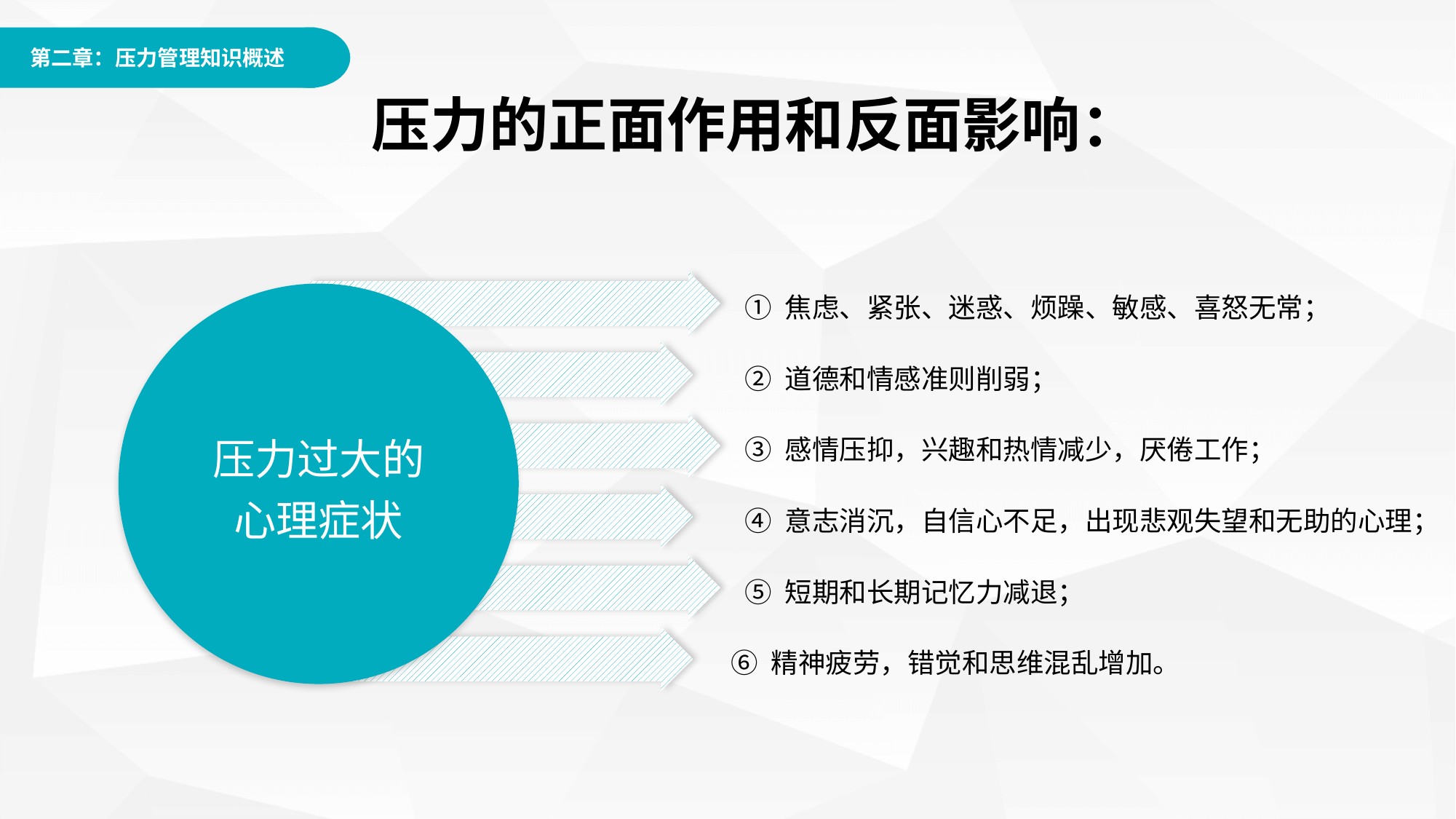

压力的正面作用和反面影响：

压力过大的
心理症状
① 焦虑、紧张、迷惑、烦躁、敏感、喜怒无常；

② 道德和情感准则削弱；

③ 感情压抑，兴趣和热情减少，厌倦工作；

④ 意志消沉，自信心不足，出现悲观失望和无助的心理；

⑤ 短期和长期记忆力减退；

⑥ 精神疲劳，错觉和思维混乱增加。